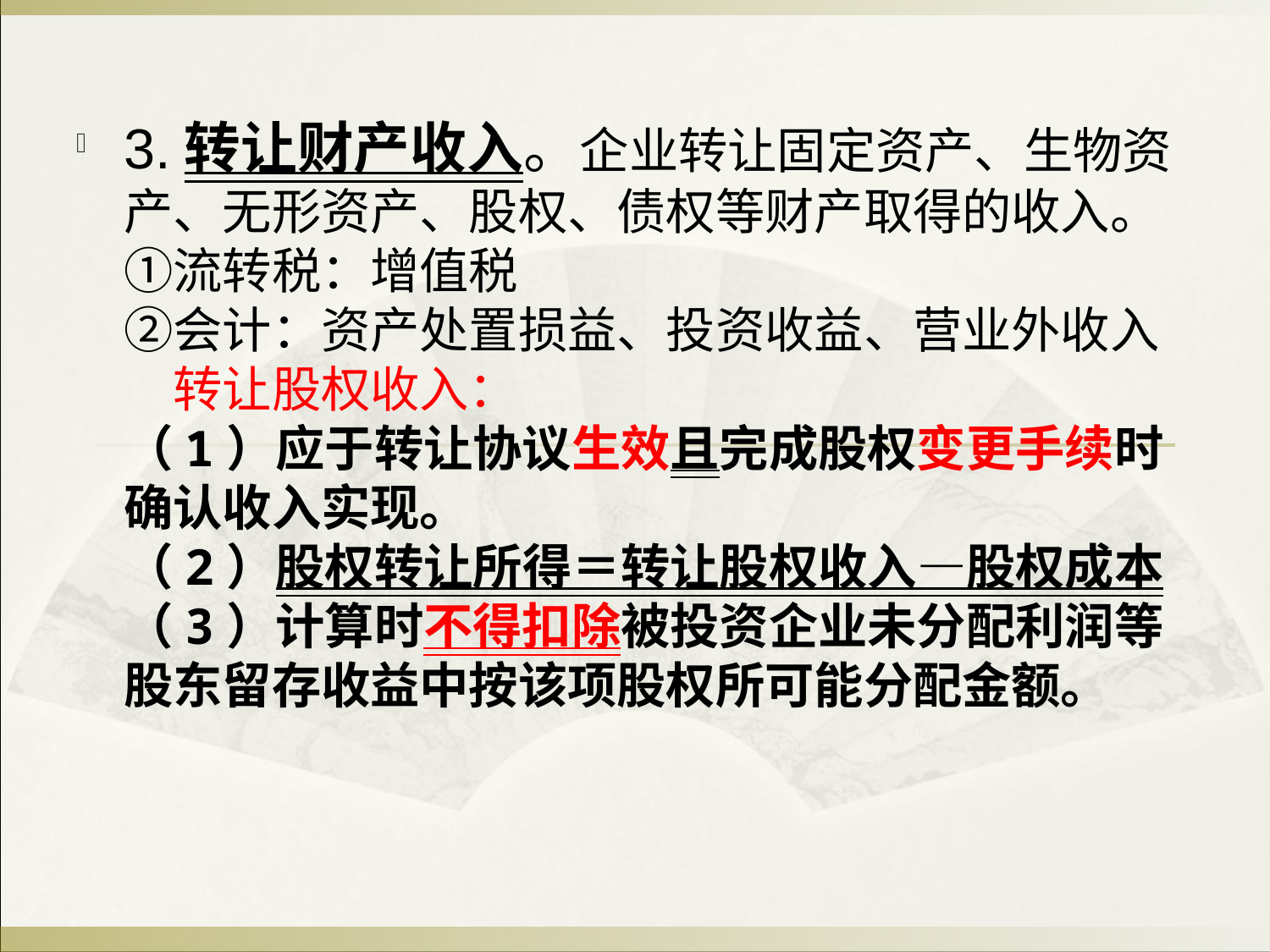

3.转让财产收入。企业转让固定资产、生物资产、无形资产、股权、债权等财产取得的收入。
①流转税：增值税
②会计：资产处置损益、投资收益、营业外收入
　转让股权收入：
（1）应于转让协议生效且完成股权变更手续时确认收入实现。
（2）股权转让所得＝转让股权收入—股权成本
（3）计算时不得扣除被投资企业未分配利润等股东留存收益中按该项股权所可能分配金额。